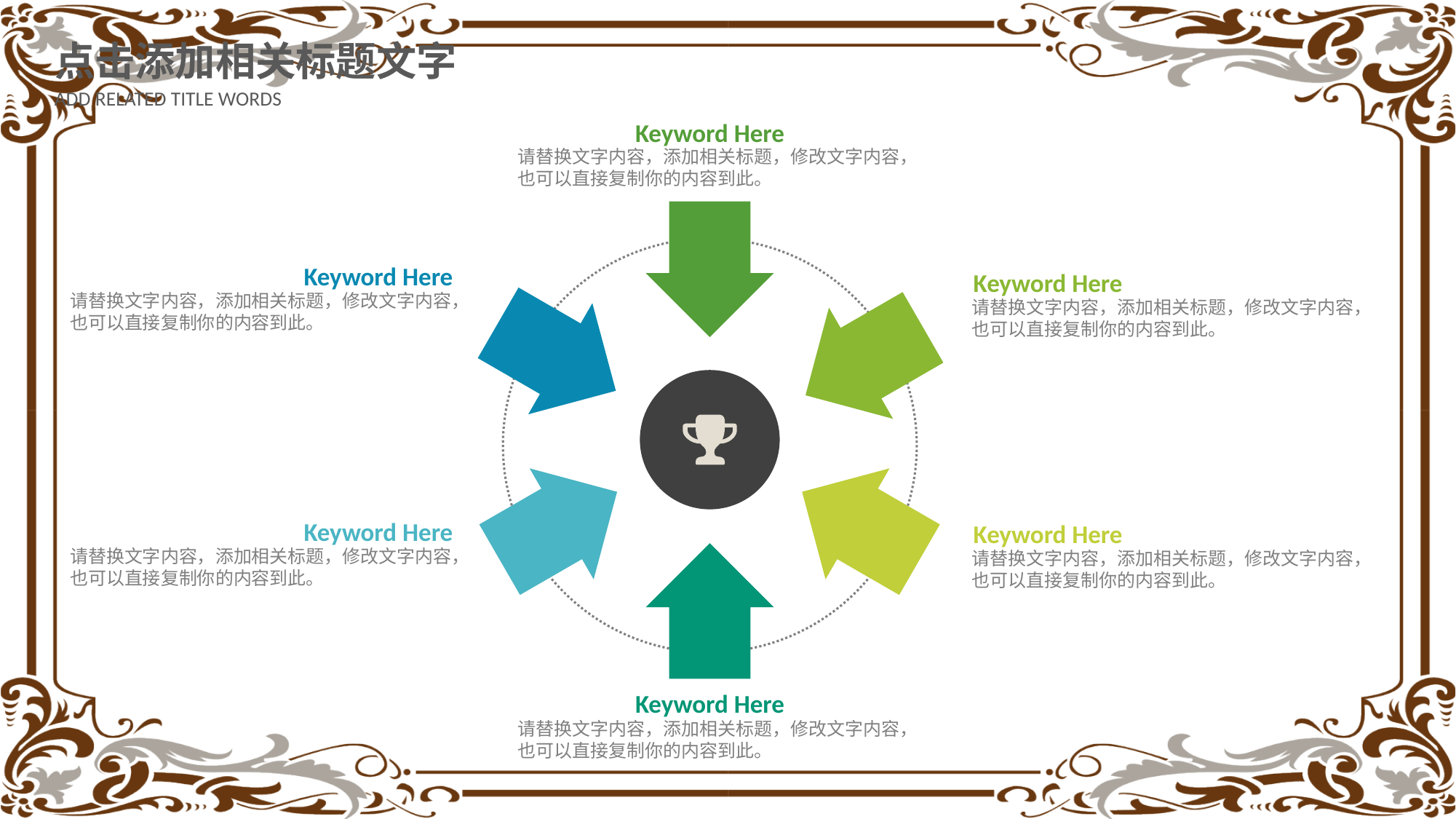

点击添加相关标题文字
ADD RELATED TITLE WORDS
Keyword Here
请替换文字内容，添加相关标题，修改文字内容，也可以直接复制你的内容到此。

Keyword Here
请替换文字内容，添加相关标题，修改文字内容，也可以直接复制你的内容到此。
Keyword Here
请替换文字内容，添加相关标题，修改文字内容，也可以直接复制你的内容到此。

Keyword Here
请替换文字内容，添加相关标题，修改文字内容，也可以直接复制你的内容到此。
Keyword Here
请替换文字内容，添加相关标题，修改文字内容，也可以直接复制你的内容到此。

Keyword Here
请替换文字内容，添加相关标题，修改文字内容，也可以直接复制你的内容到此。